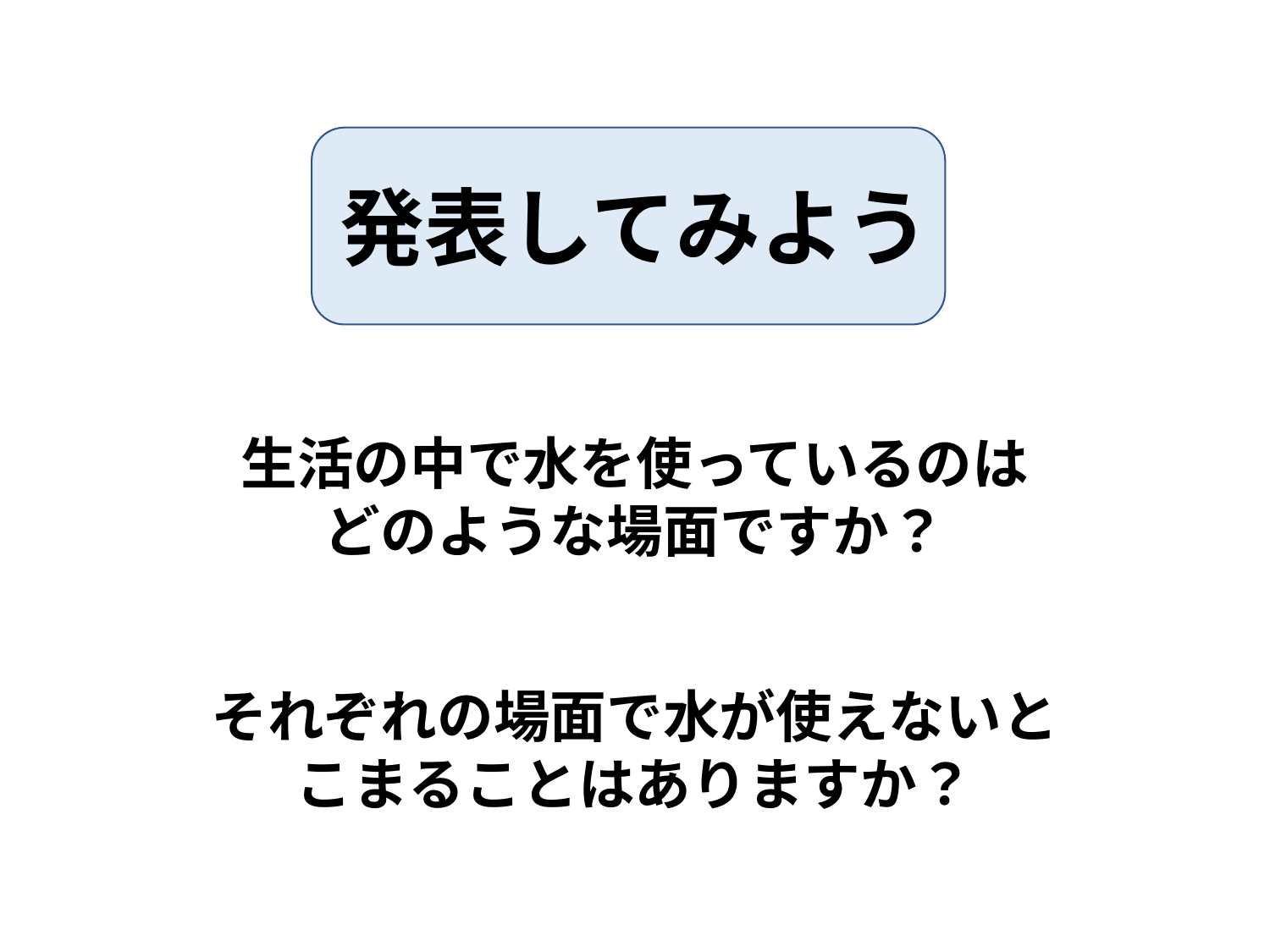

発表してみよう

生活の中で水を使っているのは
どのような場面ですか？
それぞれの場面で水が使えないと
こまることはありますか？